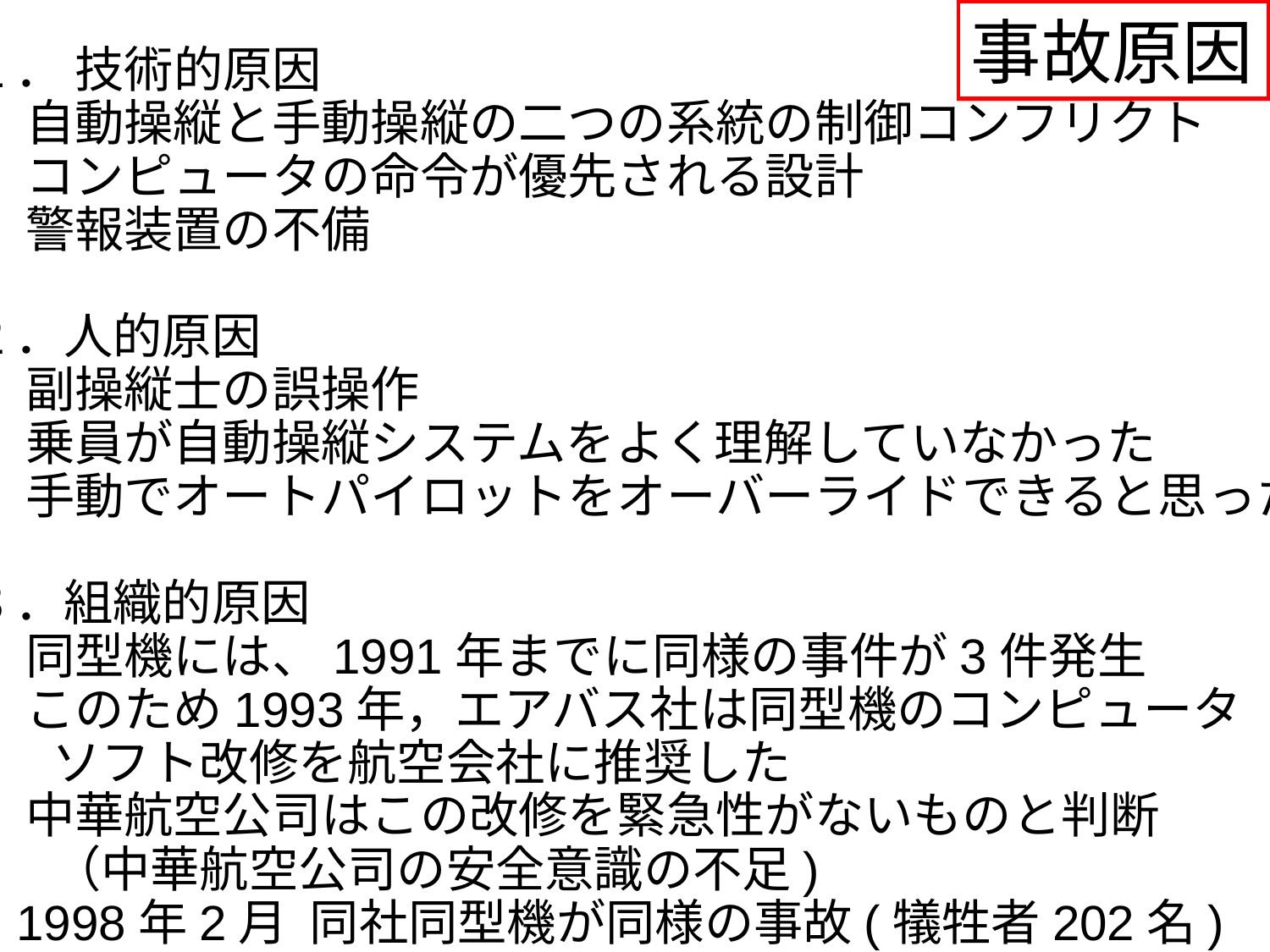

事故原因
１． 技術的原因
 自動操縦と手動操縦の二つの系統の制御コンフリクト
 コンピュータの命令が優先される設計
 警報装置の不備

２．人的原因
 副操縦士の誤操作
 乗員が自動操縦システムをよく理解していなかった
 手動でオートパイロットをオーバーライドできると思った

３．組織的原因
 同型機には、1991年までに同様の事件が3件発生
 このため1993年，エアバス社は同型機のコンピュータ
　ソフト改修を航空会社に推奨した
 中華航空公司はこの改修を緊急性がないものと判断
　（中華航空公司の安全意識の不足)
 1998年2月  同社同型機が同様の事故(犠牲者202名)